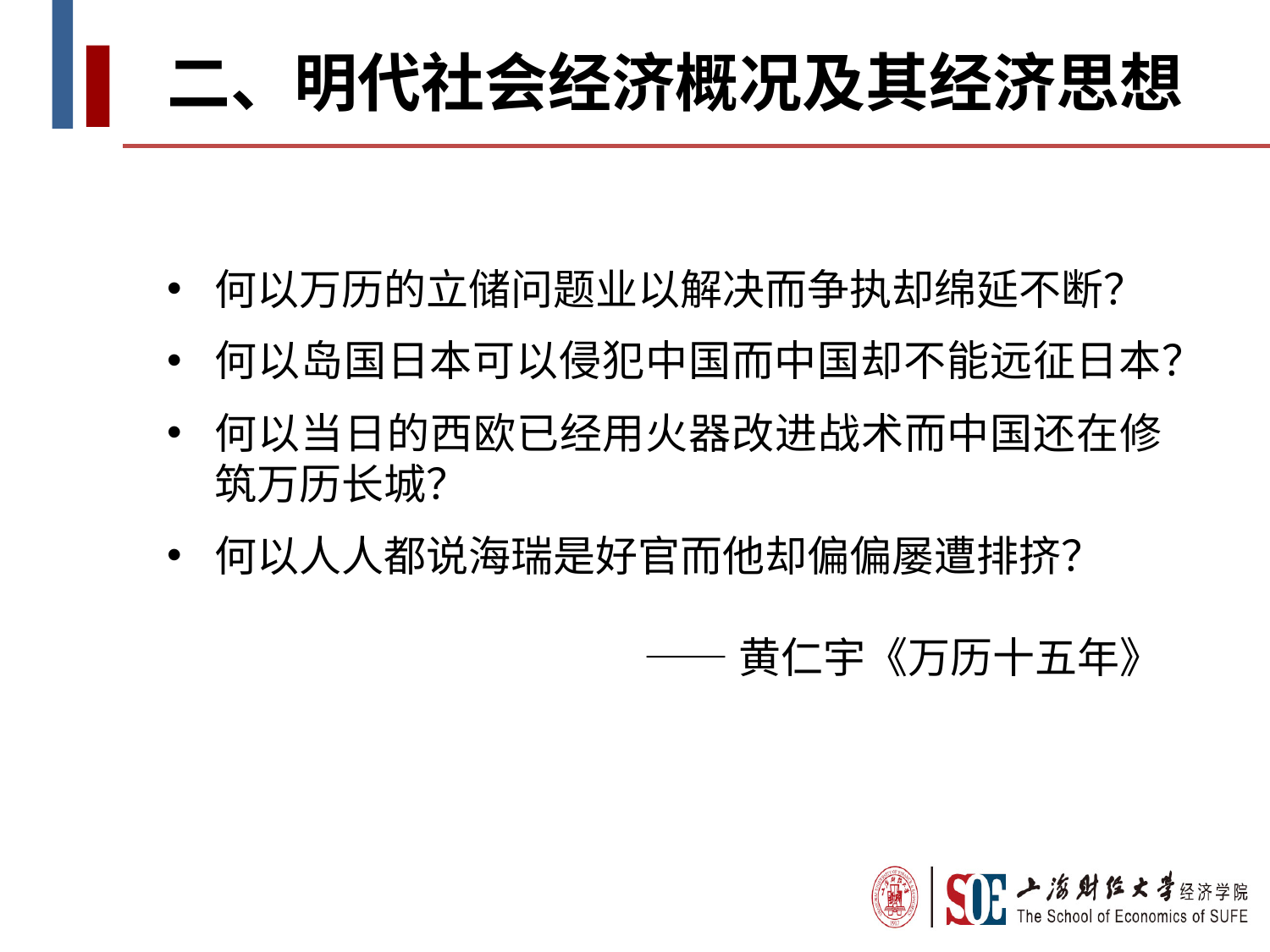

二、明代社会经济概况及其经济思想
何以万历的立储问题业以解决而争执却绵延不断？
何以岛国日本可以侵犯中国而中国却不能远征日本？
何以当日的西欧已经用火器改进战术而中国还在修筑万历长城？
何以人人都说海瑞是好官而他却偏偏屡遭排挤？

——黄仁宇《万历十五年》